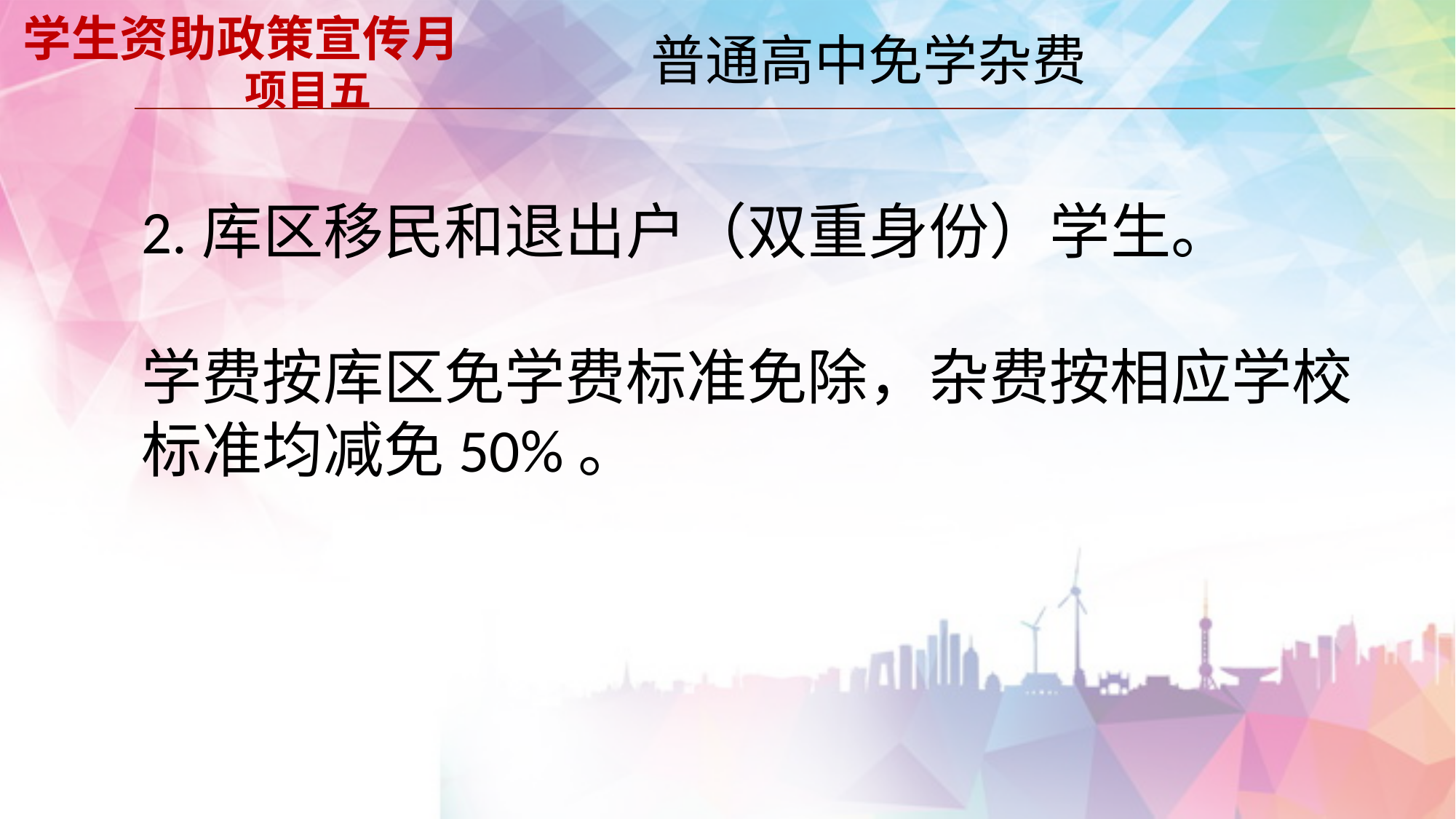

# 学生资助政策宣传月 项目五
              普通高中免学杂费

2.库区移民和退出户（双重身份）学生。

学费按库区免学费标准免除，杂费按相应学校标准均减免50%。